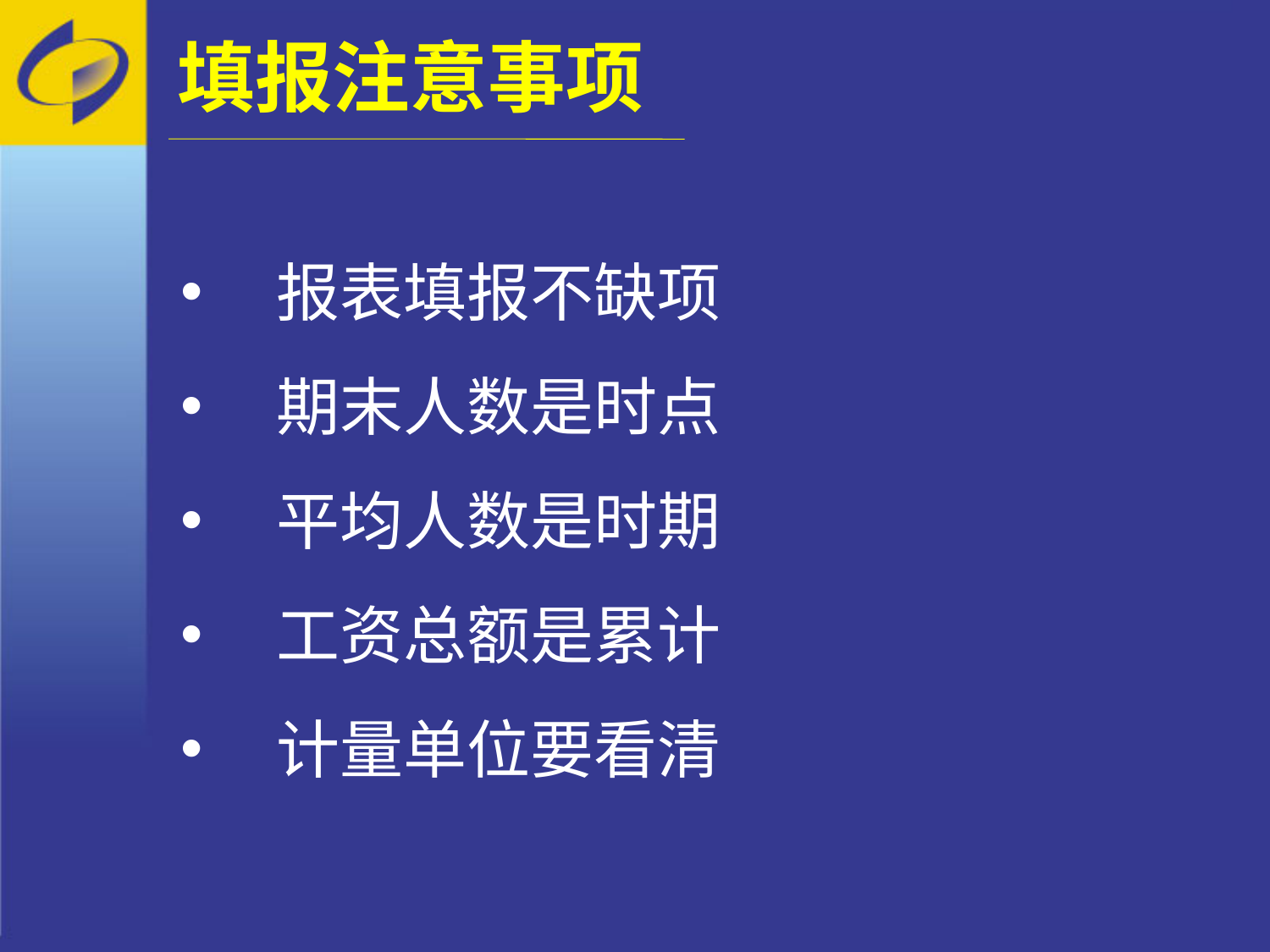

填报注意事项
报表填报不缺项
期末人数是时点
平均人数是时期
工资总额是累计
计量单位要看清